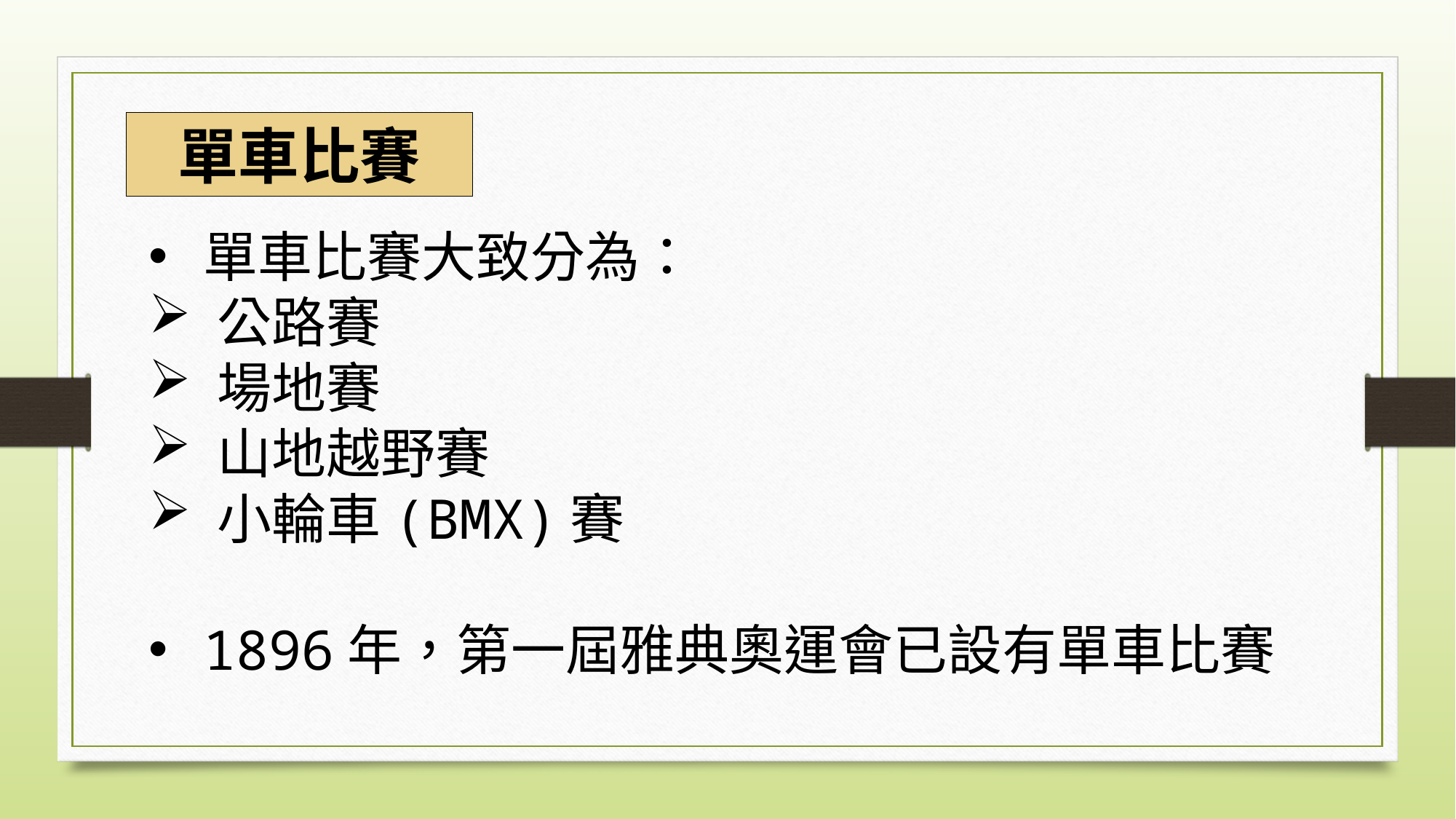

單車比賽
單車比賽大致分為：
公路賽
場地賽
山地越野賽
小輪車(BMX)賽

1896年，第一屆雅典奧運會已設有單車比賽